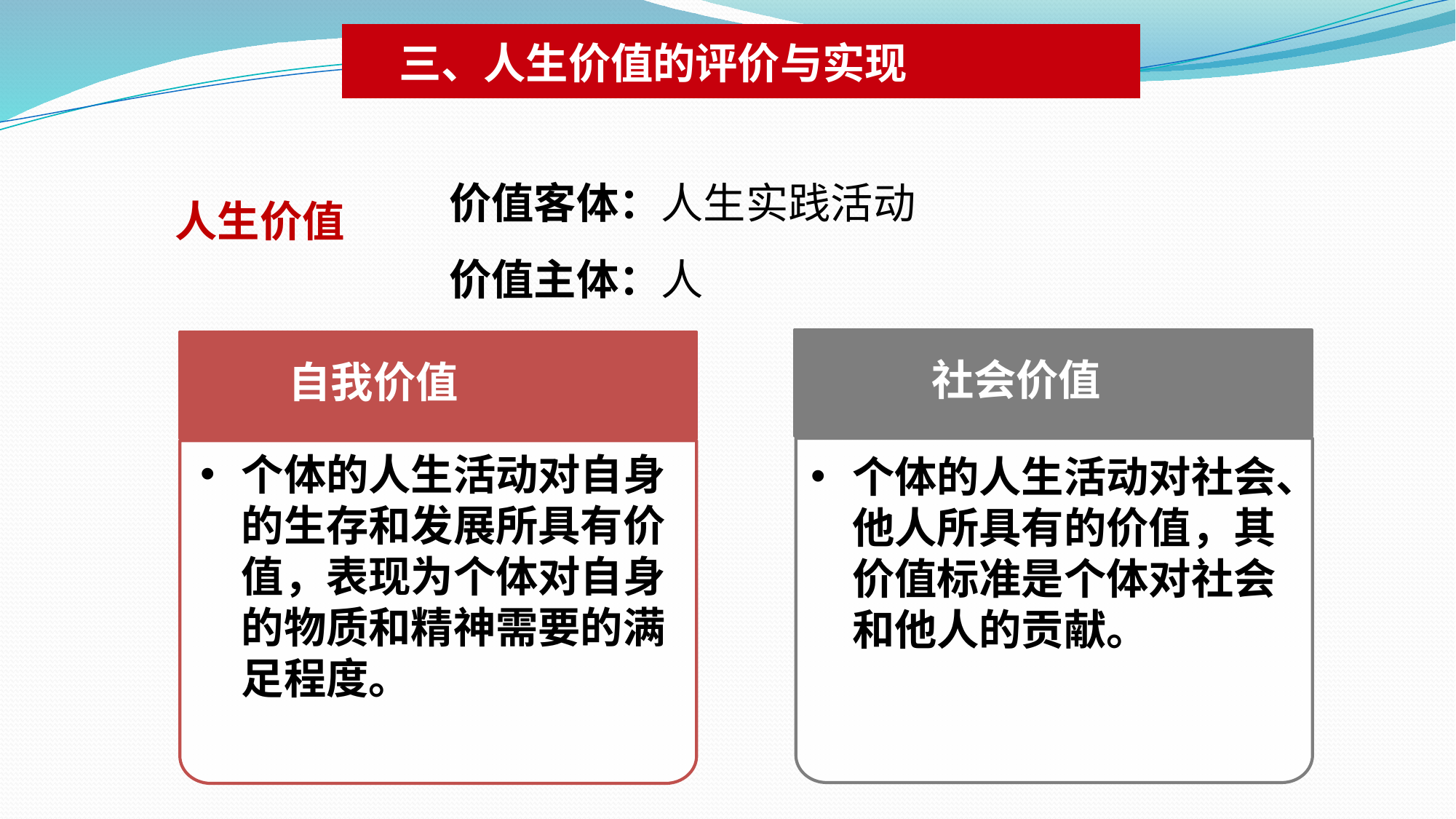

三、人生价值的评价与实现
价值客体：人生实践活动
价值主体：人
人生价值

社会价值
个体的人生活动对社会、他人所具有的价值，其价值标准是个体对社会和他人的贡献。

自我价值
个体的人生活动对自身的生存和发展所具有价值，表现为个体对自身的物质和精神需要的满足程度。